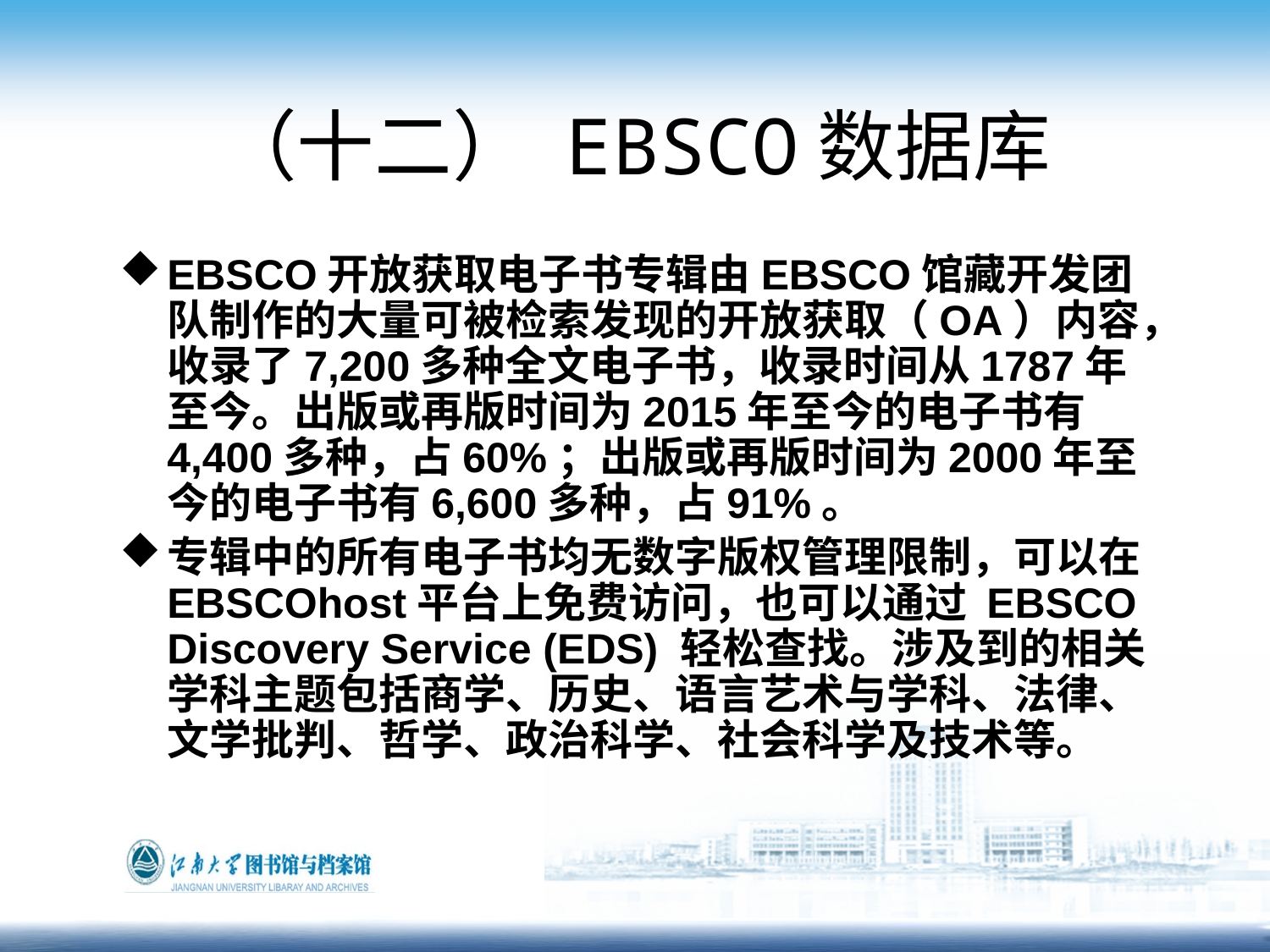

# （十二） EBSCO数据库
EBSCO开放获取电子书专辑由EBSCO馆藏开发团队制作的大量可被检索发现的开放获取（OA）内容，收录了7,200多种全文电子书，收录时间从1787年至今。出版或再版时间为2015年至今的电子书有4,400多种，占60%；出版或再版时间为2000年至今的电子书有6,600多种，占91%。
专辑中的所有电子书均无数字版权管理限制，可以在 EBSCOhost平台上免费访问，也可以通过 EBSCO Discovery Service (EDS) 轻松查找。涉及到的相关学科主题包括商学、历史、语言艺术与学科、法律、文学批判、哲学、政治科学、社会科学及技术等。